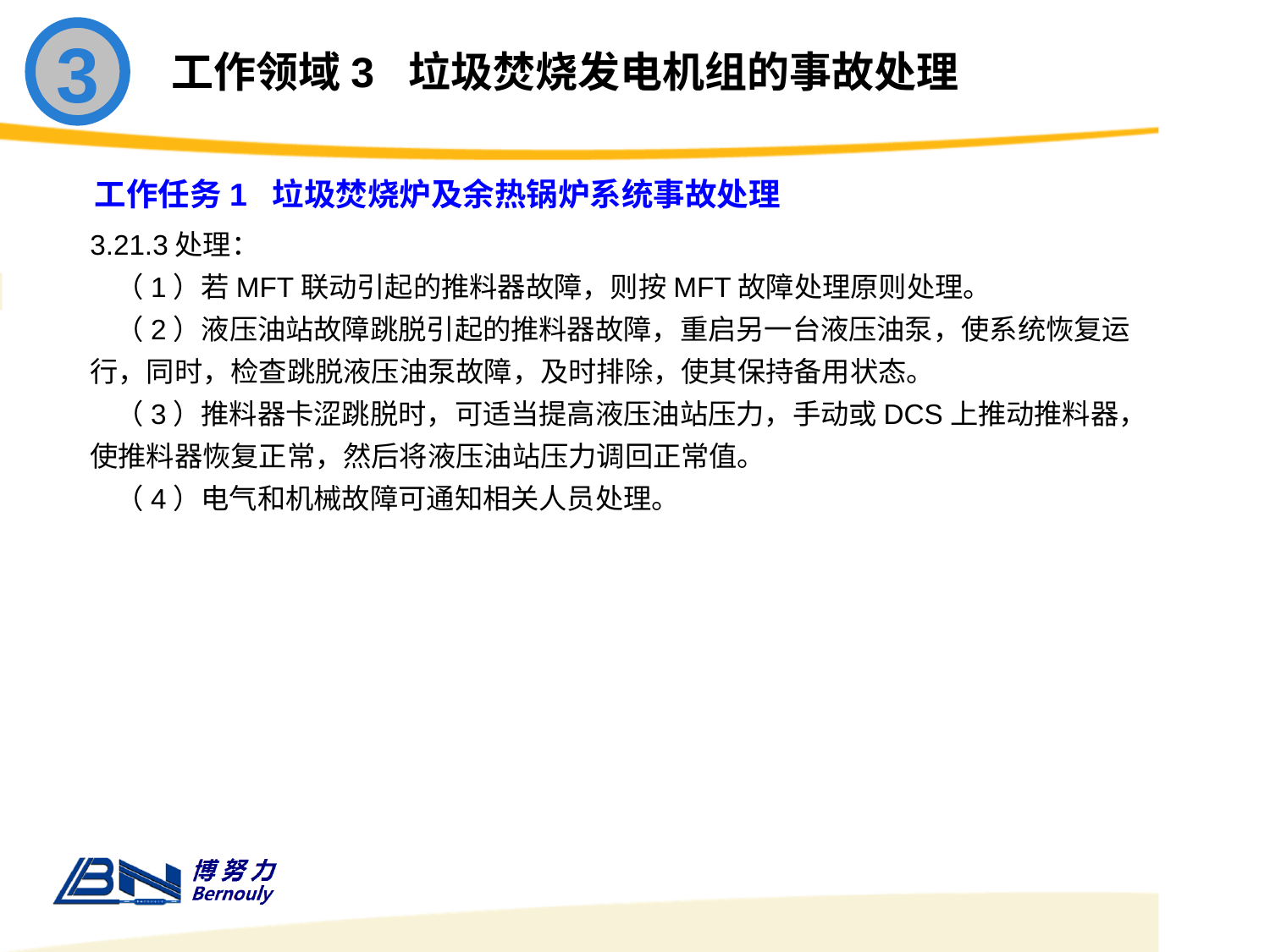

3
工作领域3  垃圾焚烧发电机组的事故处理
工作任务1  垃圾焚烧炉及余热锅炉系统事故处理
3.21.3处理：
   （1）若MFT联动引起的推料器故障，则按MFT故障处理原则处理。
   （2）液压油站故障跳脱引起的推料器故障，重启另一台液压油泵，使系统恢复运行，同时，检查跳脱液压油泵故障，及时排除，使其保持备用状态。
   （3）推料器卡涩跳脱时，可适当提高液压油站压力，手动或DCS上推动推料器，使推料器恢复正常，然后将液压油站压力调回正常值。
   （4）电气和机械故障可通知相关人员处理。